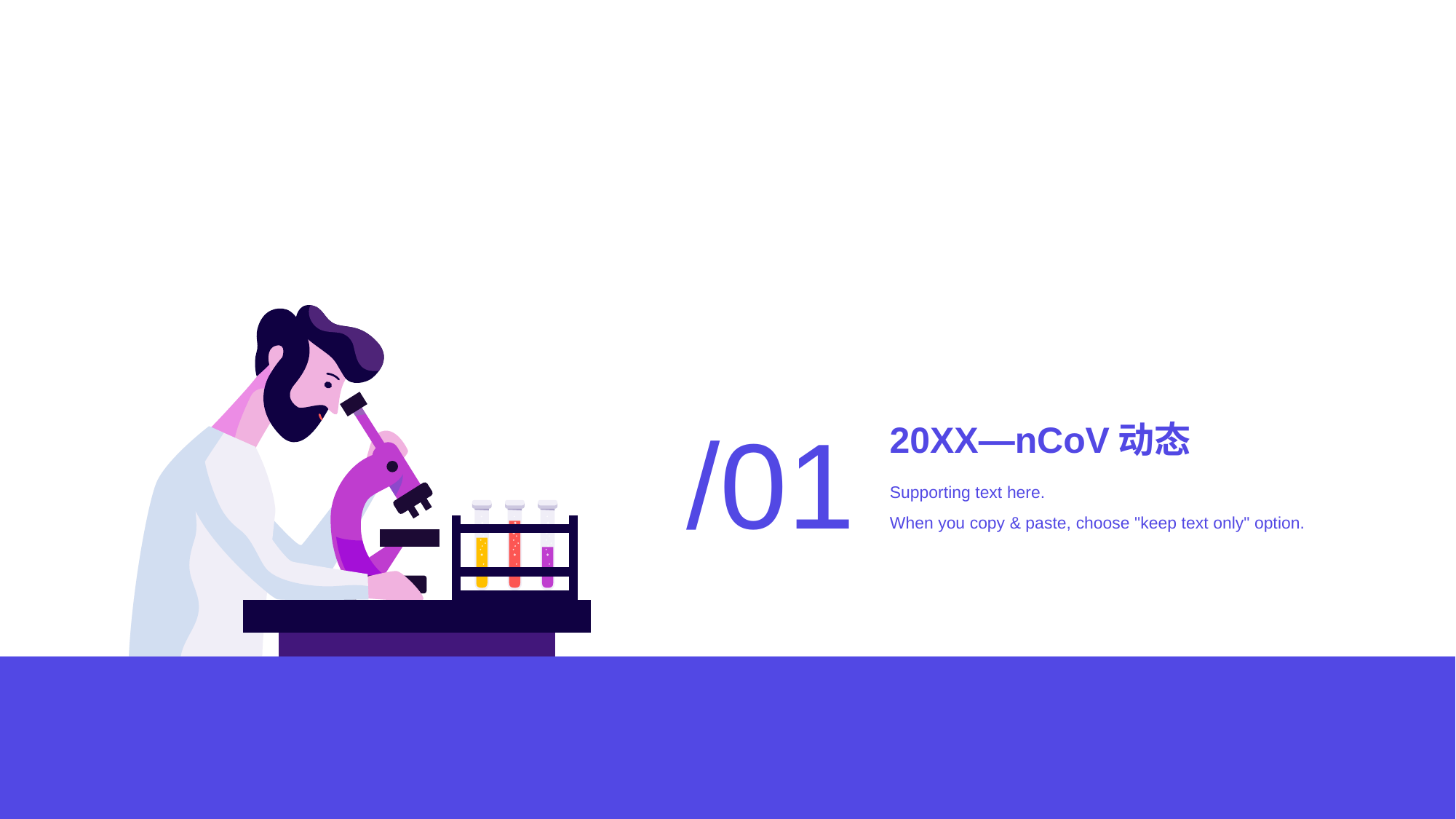

# 20XX—nCoV动态
/01
Supporting text here.
When you copy & paste, choose "keep text only" option.